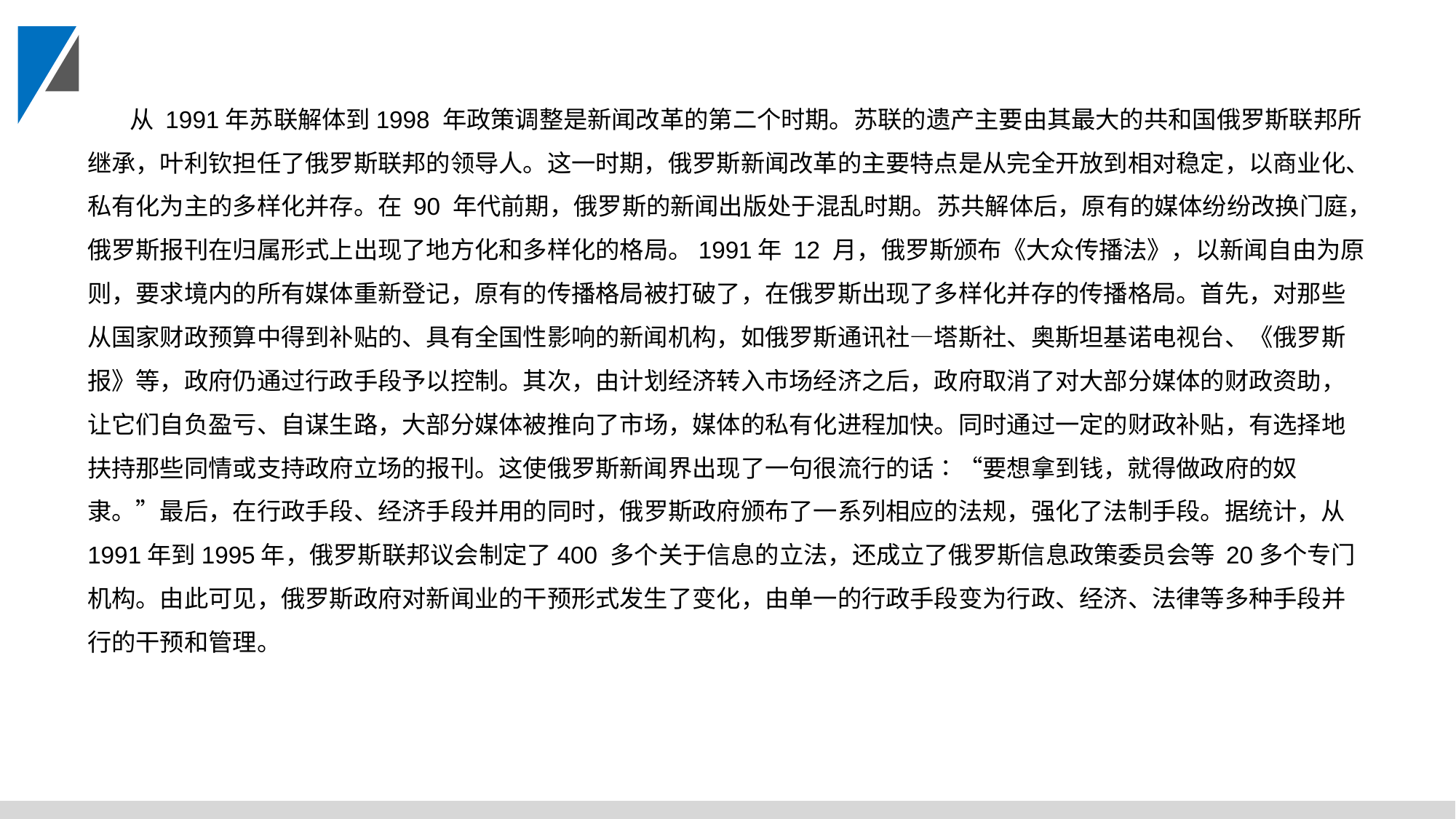

从 1991年苏联解体到1998 年政策调整是新闻改革的第二个时期。苏联的遗产主要由其最大的共和国俄罗斯联邦所继承，叶利钦担任了俄罗斯联邦的领导人。这一时期，俄罗斯新闻改革的主要特点是从完全开放到相对稳定，以商业化、私有化为主的多样化并存。在 90 年代前期，俄罗斯的新闻出版处于混乱时期。苏共解体后，原有的媒体纷纷改换门庭，俄罗斯报刊在归属形式上出现了地方化和多样化的格局。1991年 12 月，俄罗斯颁布《大众传播法》，以新闻自由为原则，要求境内的所有媒体重新登记，原有的传播格局被打破了，在俄罗斯出现了多样化并存的传播格局。首先，对那些从国家财政预算中得到补贴的、具有全国性影响的新闻机构，如俄罗斯通讯社—塔斯社、奥斯坦基诺电视台、《俄罗斯报》等，政府仍通过行政手段予以控制。其次，由计划经济转入市场经济之后，政府取消了对大部分媒体的财政资助，让它们自负盈亏、自谋生路，大部分媒体被推向了市场，媒体的私有化进程加快。同时通过一定的财政补贴，有选择地扶持那些同情或支持政府立场的报刊。这使俄罗斯新闻界出现了一句很流行的话∶“要想拿到钱，就得做政府的奴隶。”最后，在行政手段、经济手段并用的同时，俄罗斯政府颁布了一系列相应的法规，强化了法制手段。据统计，从1991年到1995年，俄罗斯联邦议会制定了400 多个关于信息的立法，还成立了俄罗斯信息政策委员会等 20多个专门机构。由此可见，俄罗斯政府对新闻业的干预形式发生了变化，由单一的行政手段变为行政、经济、法律等多种手段并行的干预和管理。